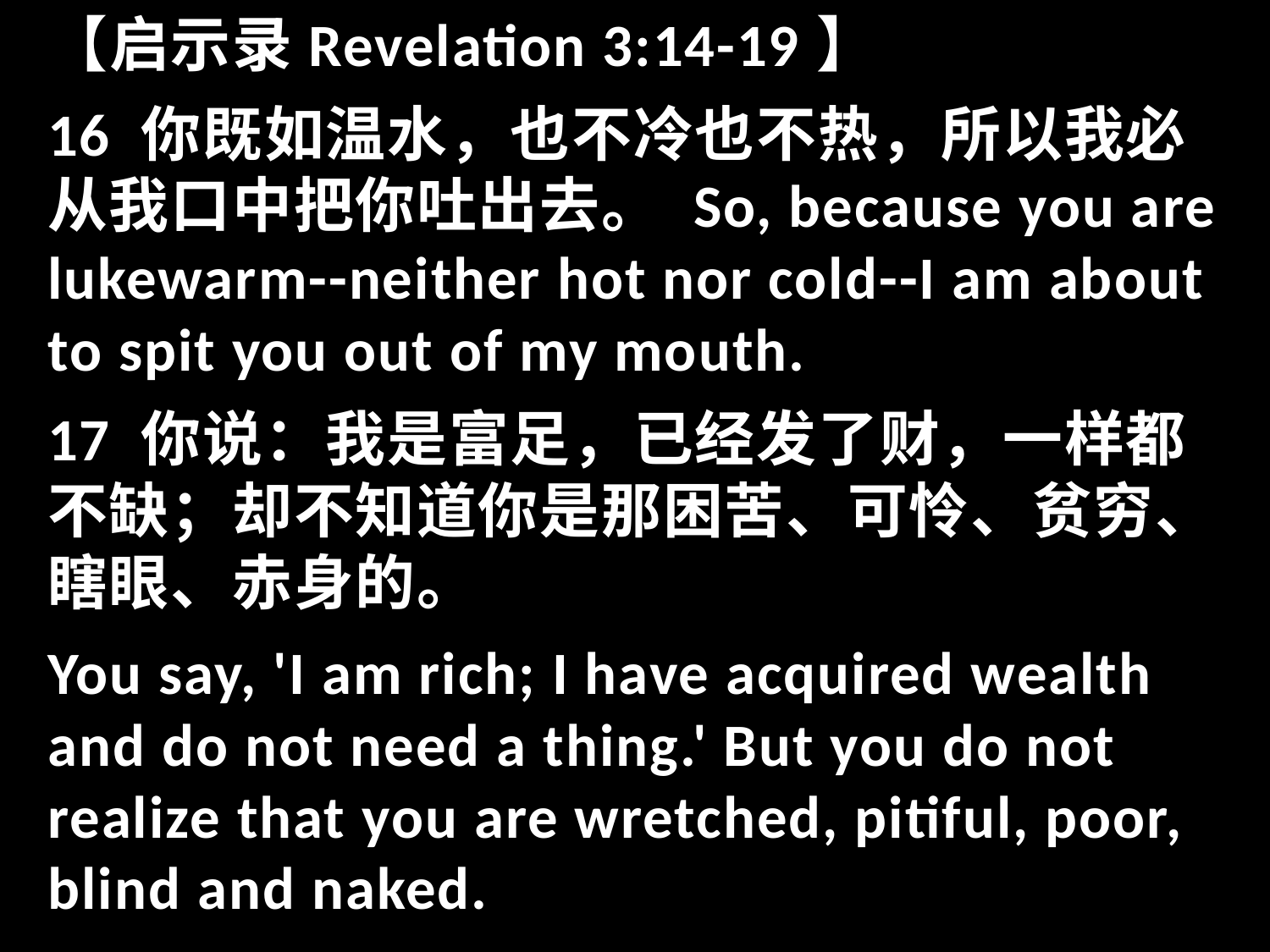

【启示录Revelation 3:14-19】
16 你既如温水，也不冷也不热，所以我必从我口中把你吐出去。 So, because you are lukewarm--neither hot nor cold--I am about to spit you out of my mouth.
17 你说：我是富足，已经发了财，一样都不缺；却不知道你是那困苦、可怜、贫穷、瞎眼、赤身的。
You say, 'I am rich; I have acquired wealth and do not need a thing.' But you do not realize that you are wretched, pitiful, poor, blind and naked.